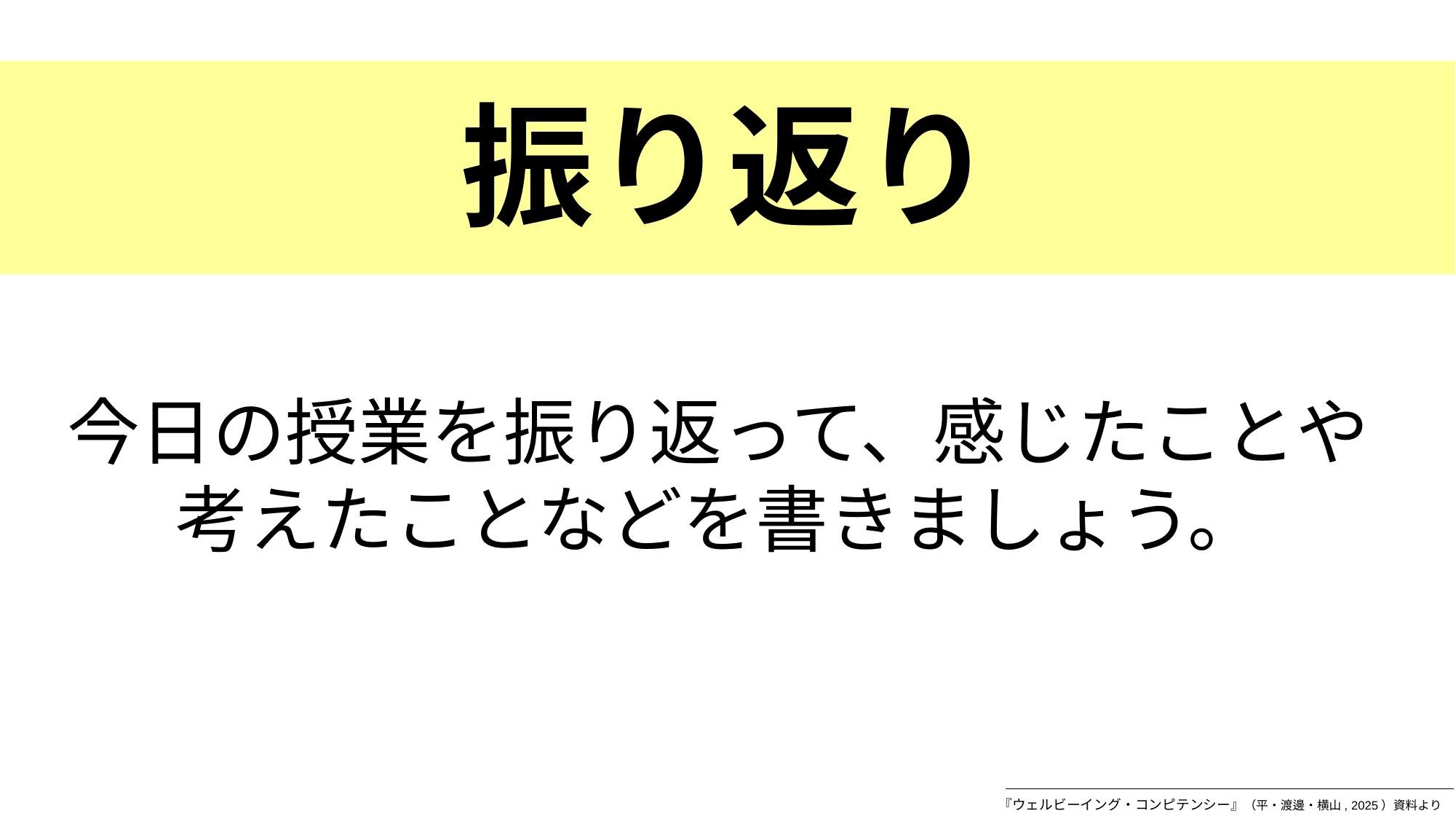

振り返り
今日の授業を振り返って、感じたことや考えたことなどを書きましょう。